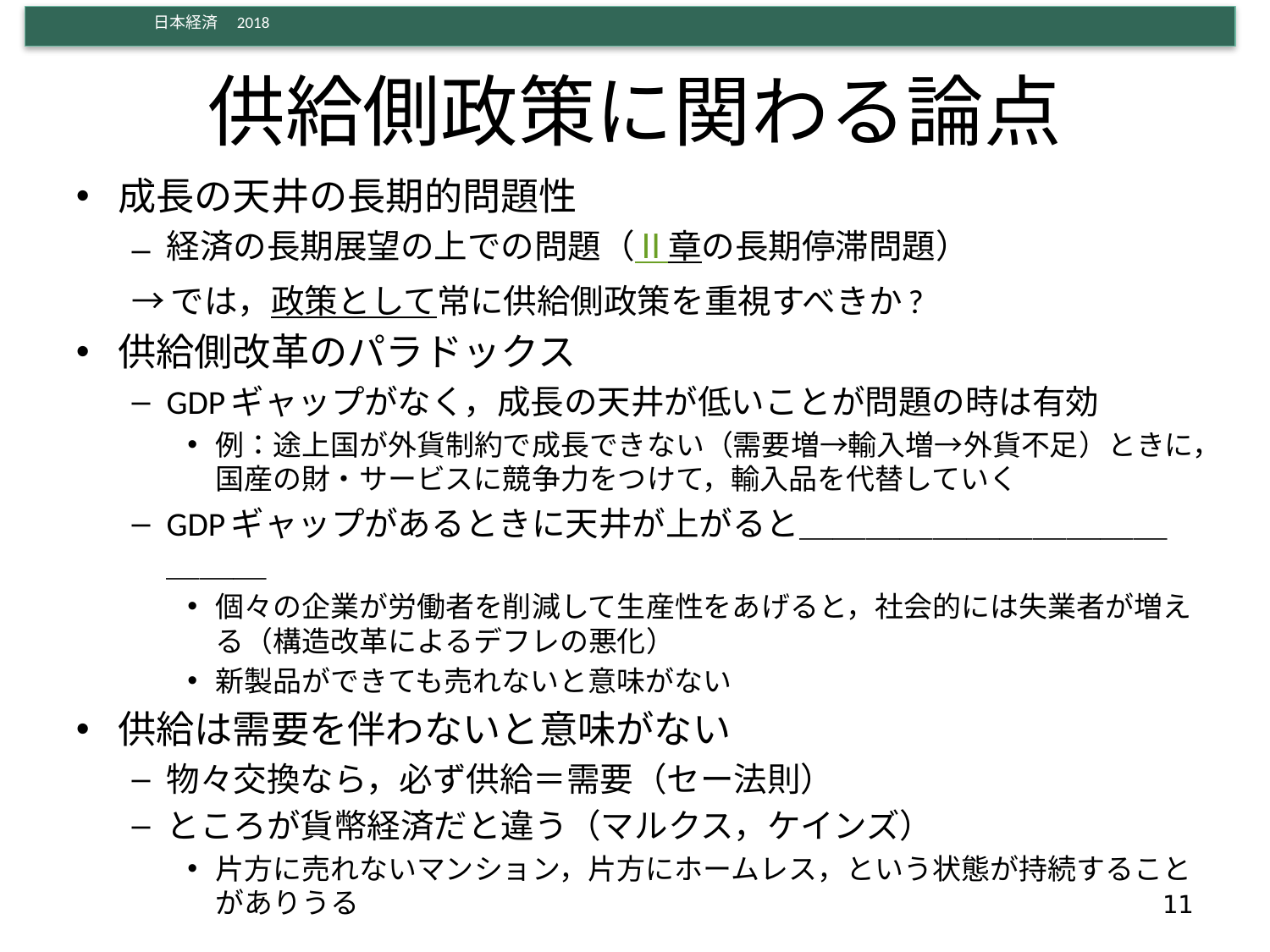

# 供給側政策に関わる論点
成長の天井の長期的問題性
経済の長期展望の上での問題（Ⅱ章の長期停滞問題）
→では，政策として常に供給側政策を重視すべきか?
供給側改革のパラドックス
GDPギャップがなく，成長の天井が低いことが問題の時は有効
例：途上国が外貨制約で成長できない（需要増→輸入増→外貨不足）ときに，国産の財・サービスに競争力をつけて，輸入品を代替していく
GDPギャップがあるときに天井が上がると＿＿＿＿＿＿＿＿＿＿＿＿＿＿
個々の企業が労働者を削減して生産性をあげると，社会的には失業者が増える（構造改革によるデフレの悪化）
新製品ができても売れないと意味がない
供給は需要を伴わないと意味がない
物々交換なら，必ず供給＝需要（セー法則）
ところが貨幣経済だと違う（マルクス，ケインズ）
片方に売れないマンション，片方にホームレス，という状態が持続することがありうる

11